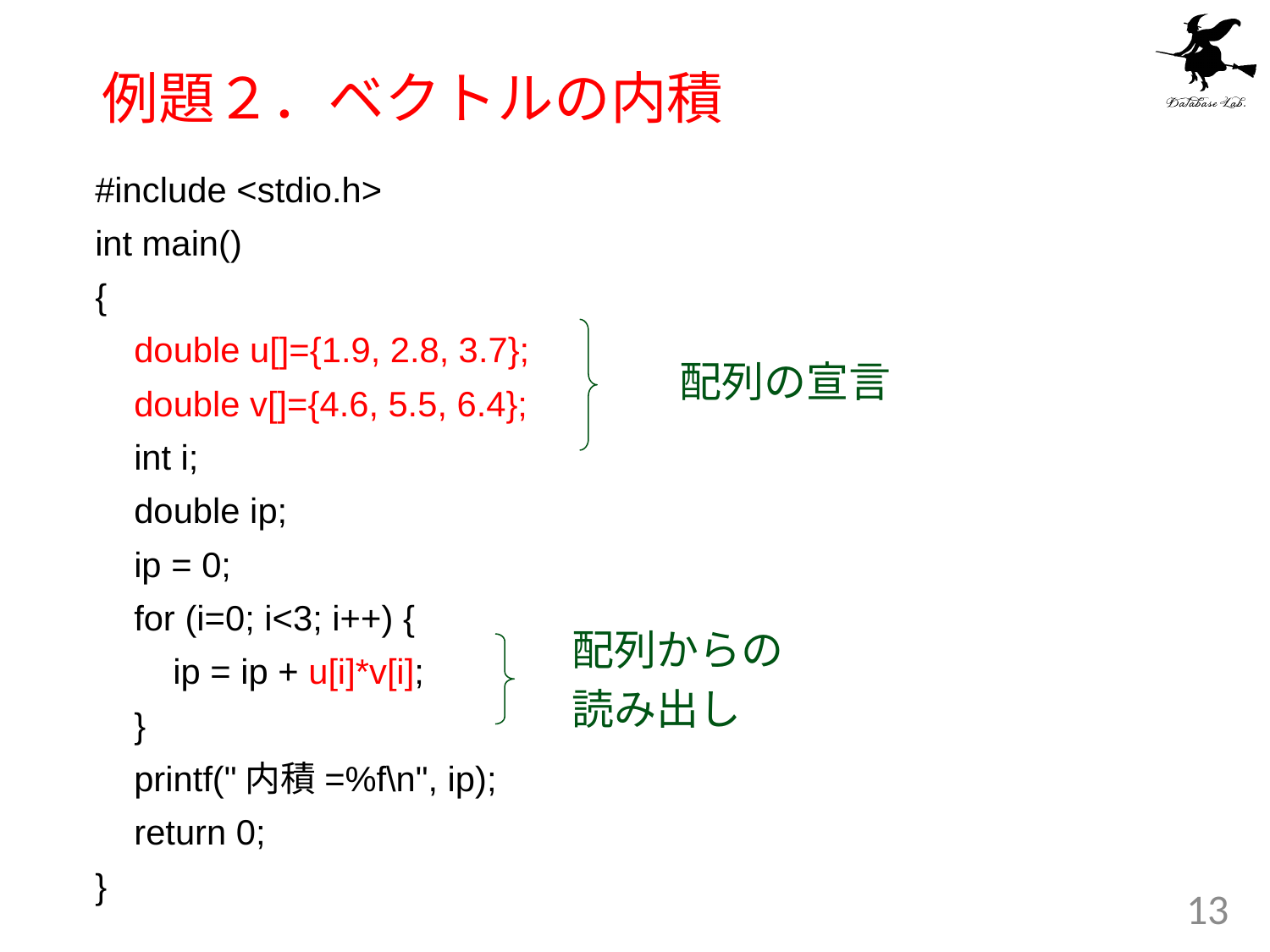

# 例題２．ベクトルの内積
#include <stdio.h>
int main()
{
    double u[]={1.9, 2.8, 3.7};
    double v[]={4.6, 5.5, 6.4};
    int i;
    double ip;
    ip = 0;
    for (i=0; i<3; i++) {
        ip = ip + u[i]*v[i];
    }
    printf("内積=%f\n", ip);
    return 0;
}

配列の宣言
配列からの
読み出し

13